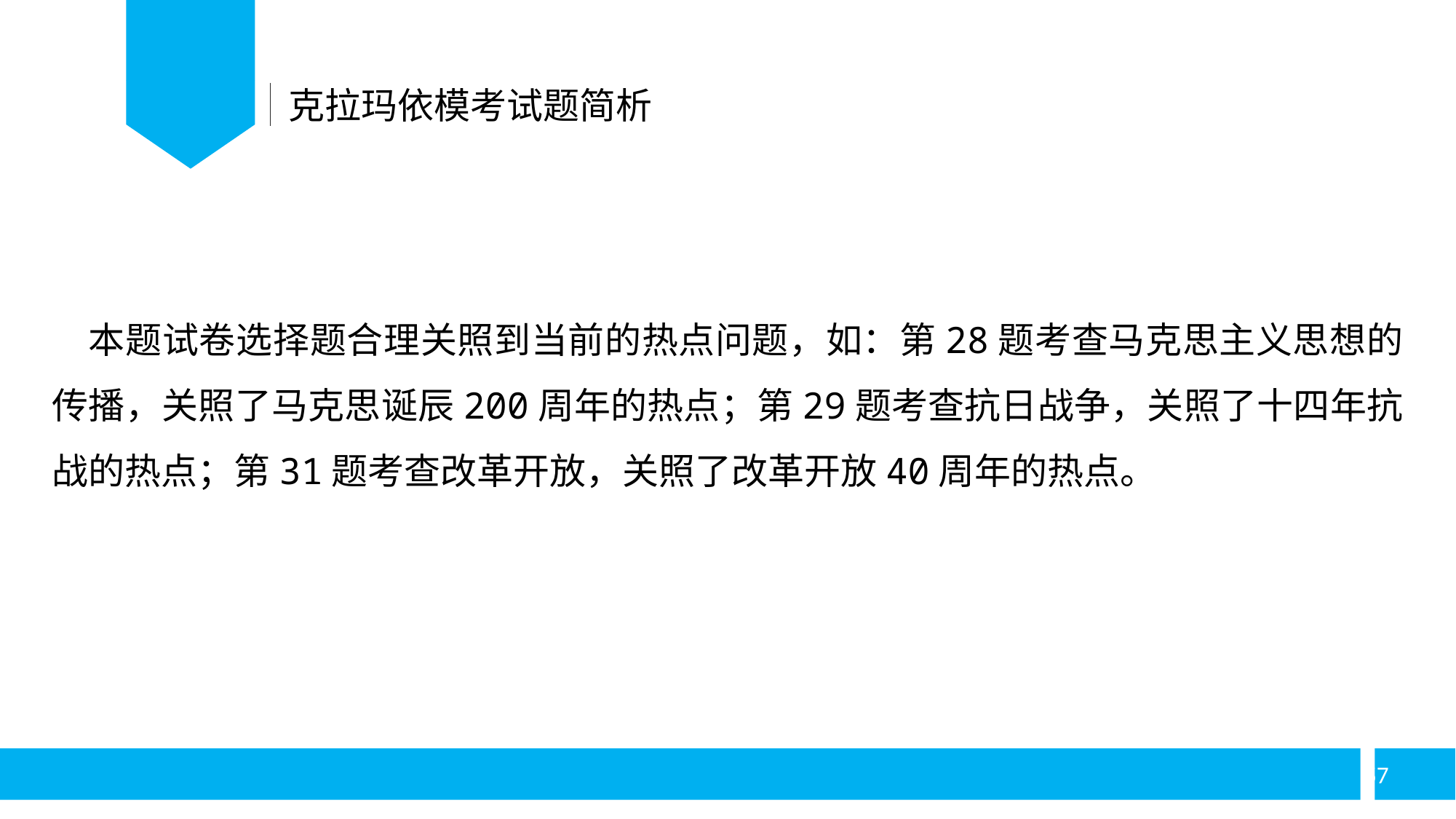

克拉玛依模考试题简析
本题试卷选择题合理关照到当前的热点问题，如：第28题考查马克思主义思想的传播，关照了马克思诞辰200周年的热点；第29题考查抗日战争，关照了十四年抗战的热点；第31题考查改革开放，关照了改革开放40周年的热点。